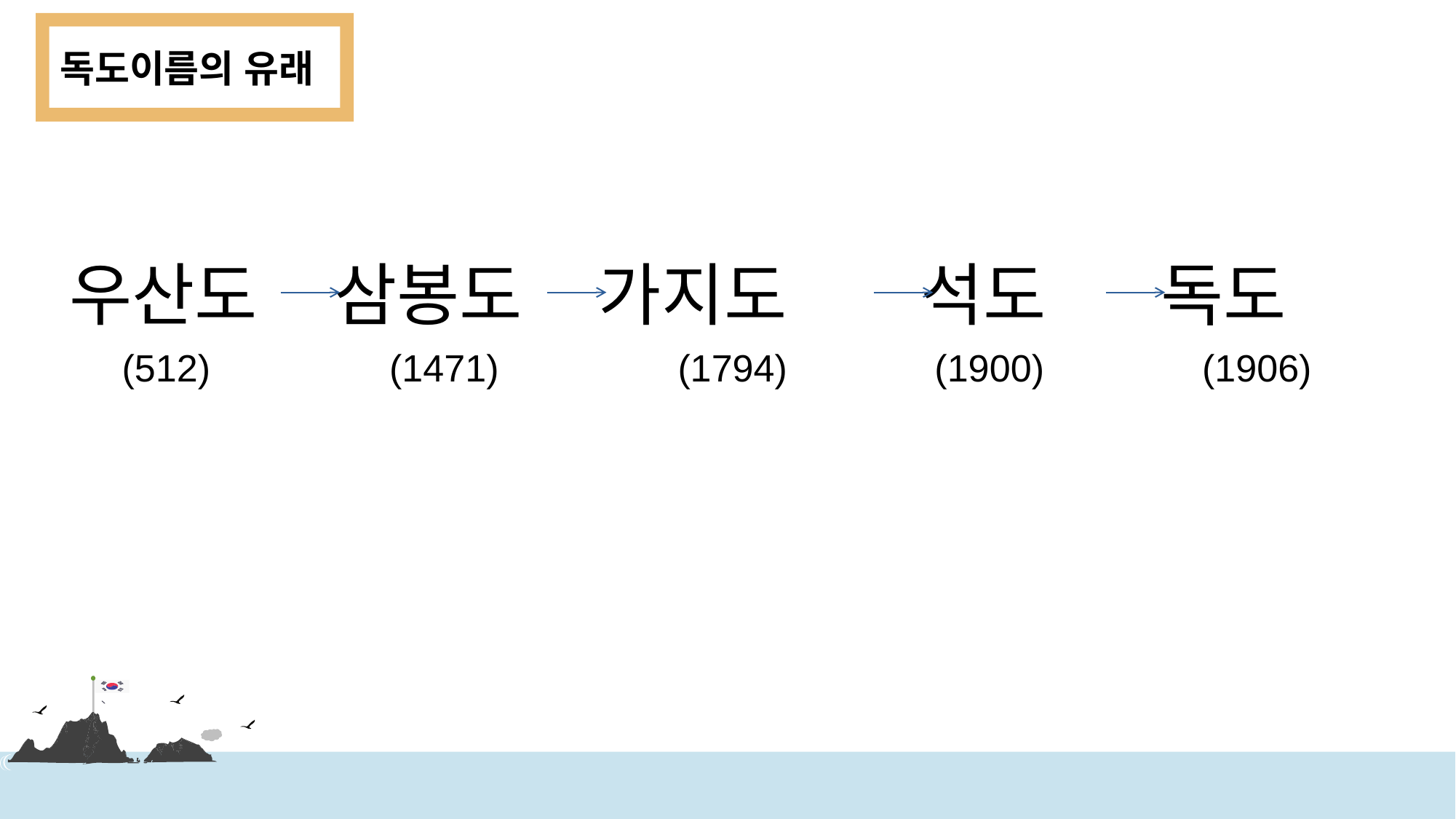

독도이름의 유래
우산도    삼봉도    가지도       석도      독도
     (512)                 (1471)                 (1794)              (1900)               (1906)